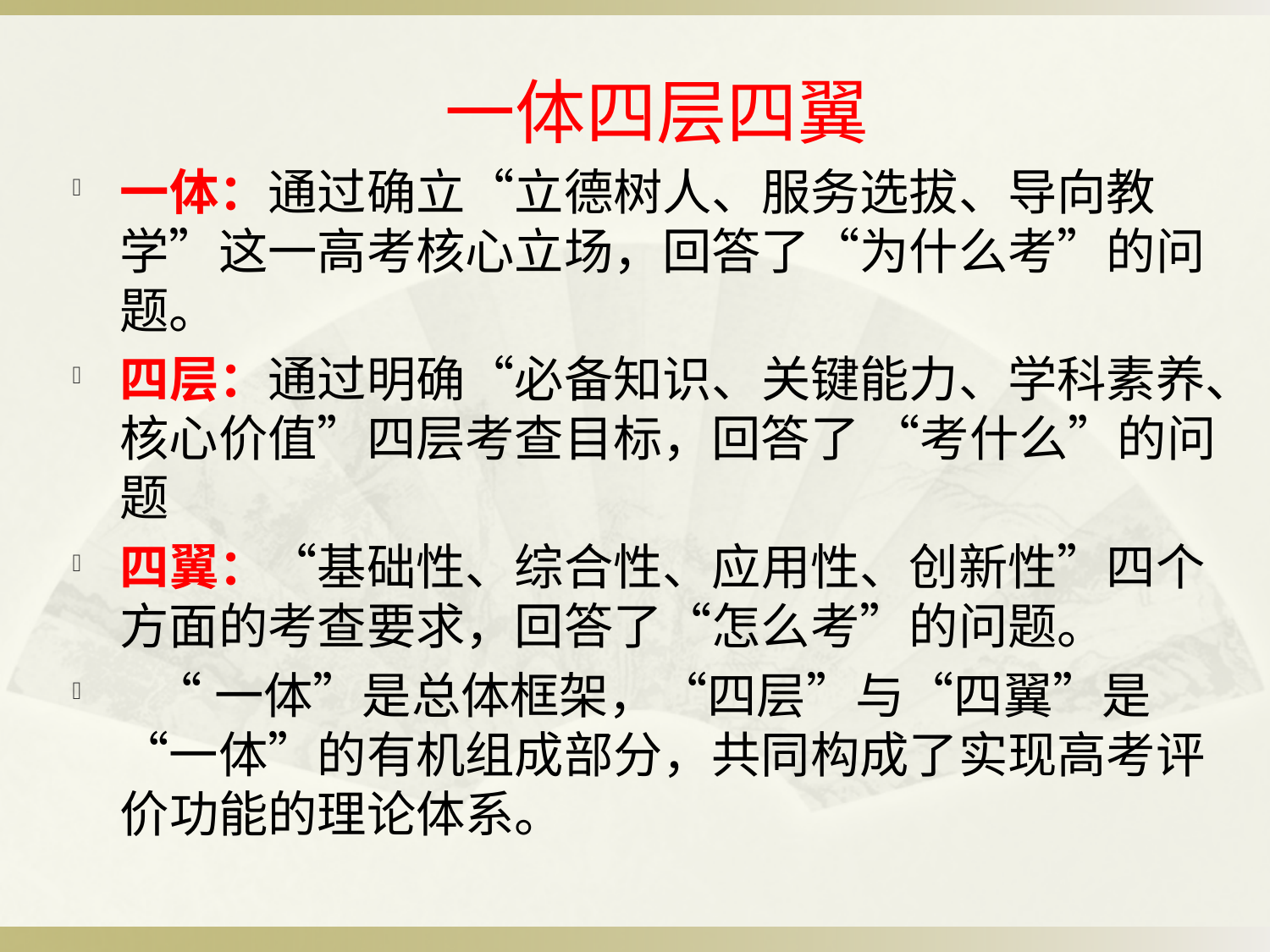

# 一体四层四翼
一体：通过确立“立德树人、服务选拔、导向教学”这一高考核心立场，回答了“为什么考”的问题。
四层：通过明确“必备知识、关键能力、学科素养、核心价值”四层考查目标，回答了 “考什么”的问题
四翼：“基础性、综合性、应用性、创新性”四个方面的考查要求，回答了“怎么考”的问题。
   “一体”是总体框架，“四层”与“四翼”是“一体”的有机组成部分，共同构成了实现高考评价功能的理论体系。